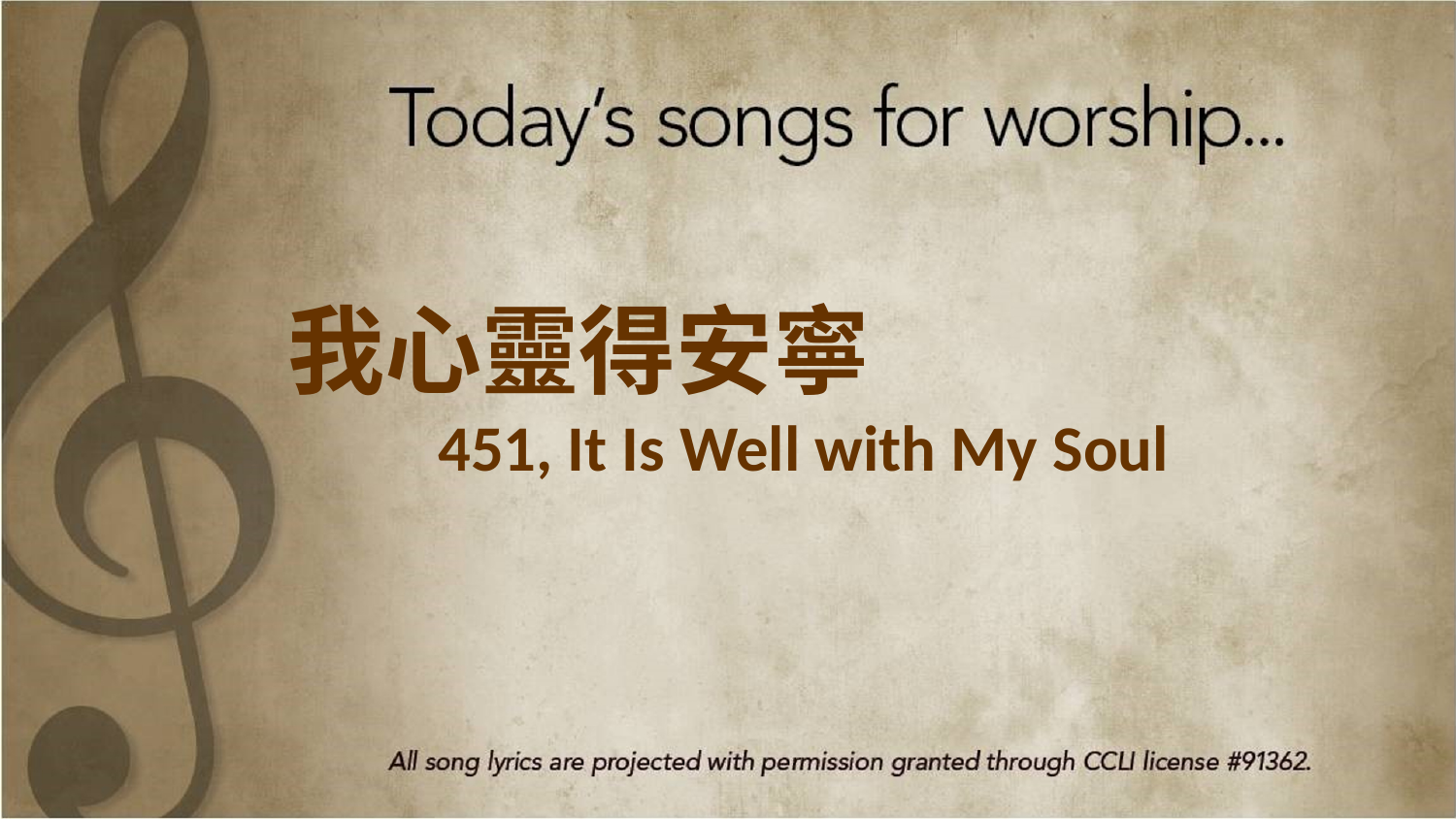

我心靈得安寧
451, It Is Well with My Soul